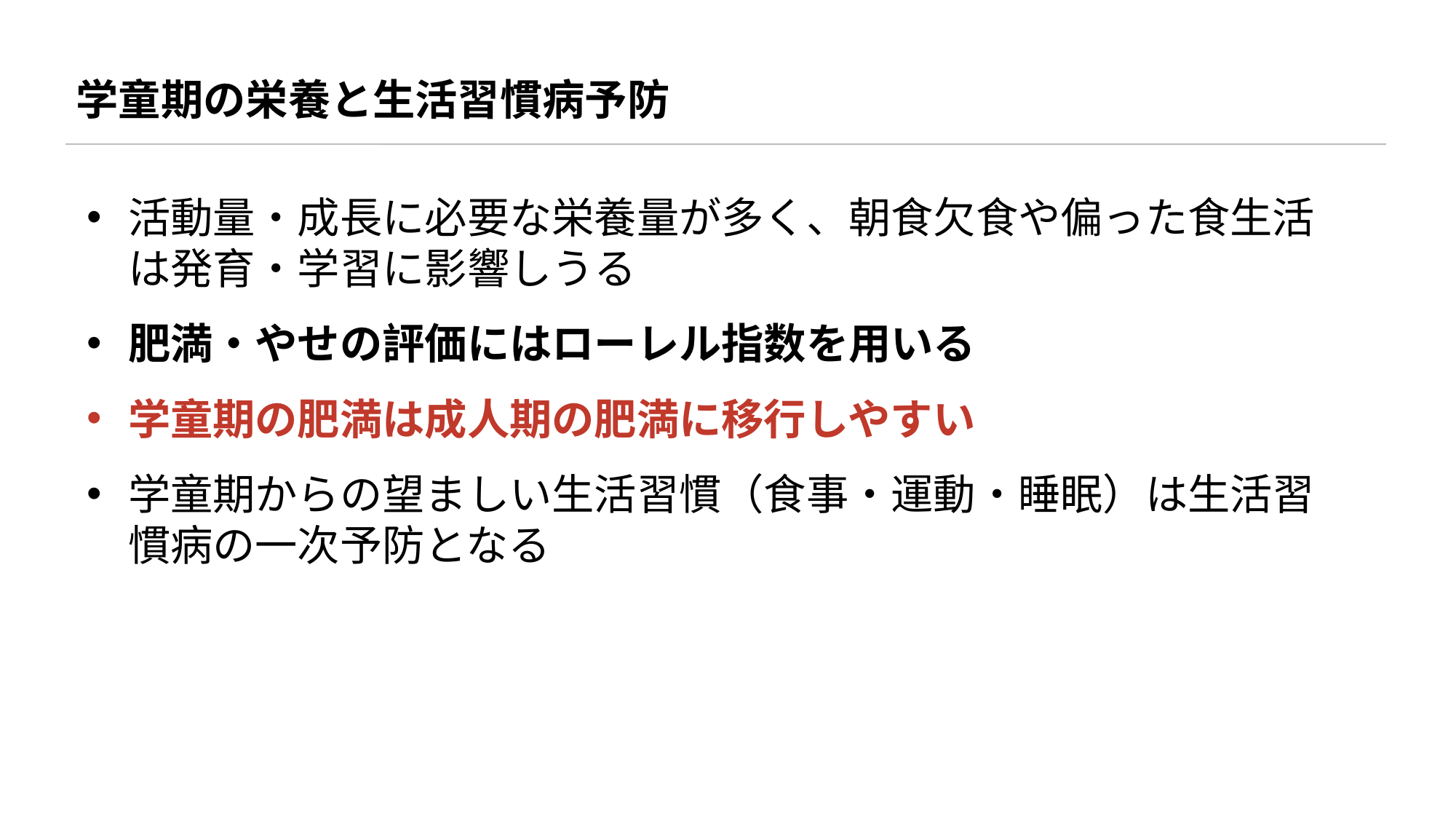

学童期の栄養と生活習慣病予防

活動量・成長に必要な栄養量が多く、朝食欠食や偏った食生活は発育・学習に影響しうる
肥満・やせの評価にはローレル指数を用いる
学童期の肥満は成人期の肥満に移行しやすい
学童期からの望ましい生活習慣（食事・運動・睡眠）は生活習慣病の一次予防となる